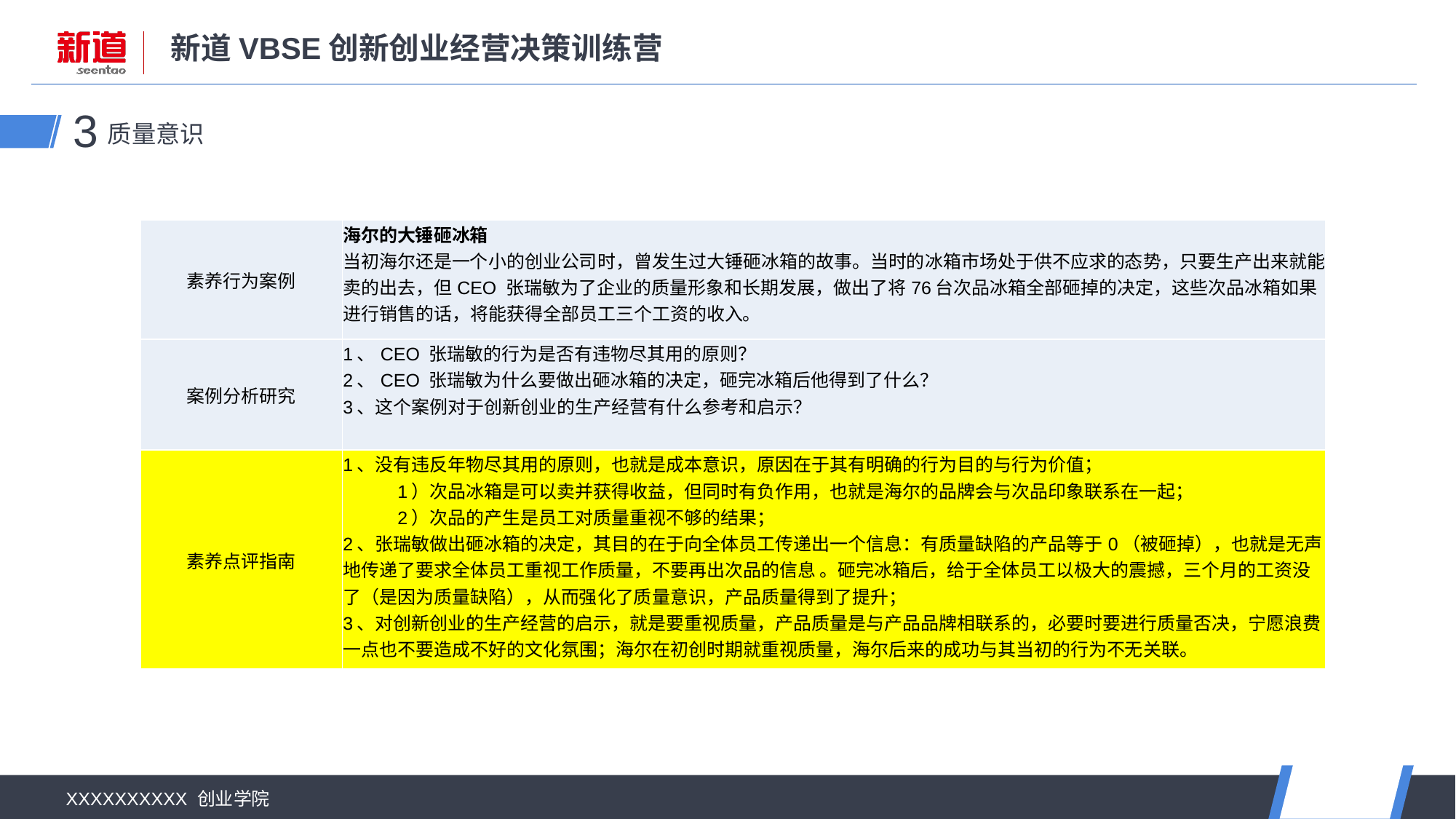

质量意识
3
| 素养行为案例 | 海尔的大锤砸冰箱 当初海尔还是一个小的创业公司时，曾发生过大锤砸冰箱的故事。当时的冰箱市场处于供不应求的态势，只要生产出来就能卖的出去，但CEO 张瑞敏为了企业的质量形象和长期发展，做出了将76台次品冰箱全部砸掉的决定，这些次品冰箱如果进行销售的话，将能获得全部员工三个工资的收入。 |
| --- | --- |
| 案例分析研究 | 1、CEO 张瑞敏的行为是否有违物尽其用的原则？ 2、CEO 张瑞敏为什么要做出砸冰箱的决定，砸完冰箱后他得到了什么？ 3、这个案例对于创新创业的生产经营有什么参考和启示？ |
| 素养点评指南 | 1、没有违反年物尽其用的原则，也就是成本意识，原因在于其有明确的行为目的与行为价值； 1）次品冰箱是可以卖并获得收益，但同时有负作用，也就是海尔的品牌会与次品印象联系在一起； 2）次品的产生是员工对质量重视不够的结果； 2、张瑞敏做出砸冰箱的决定，其目的在于向全体员工传递出一个信息：有质量缺陷的产品等于0（被砸掉），也就是无声地传递了要求全体员工重视工作质量，不要再出次品的信息 。砸完冰箱后，给于全体员工以极大的震撼，三个月的工资没了（是因为质量缺陷），从而强化了质量意识，产品质量得到了提升； 3、对创新创业的生产经营的启示，就是要重视质量，产品质量是与产品品牌相联系的，必要时要进行质量否决，宁愿浪费一点也不要造成不好的文化氛围；海尔在初创时期就重视质量，海尔后来的成功与其当初的行为不无关联。 |
25